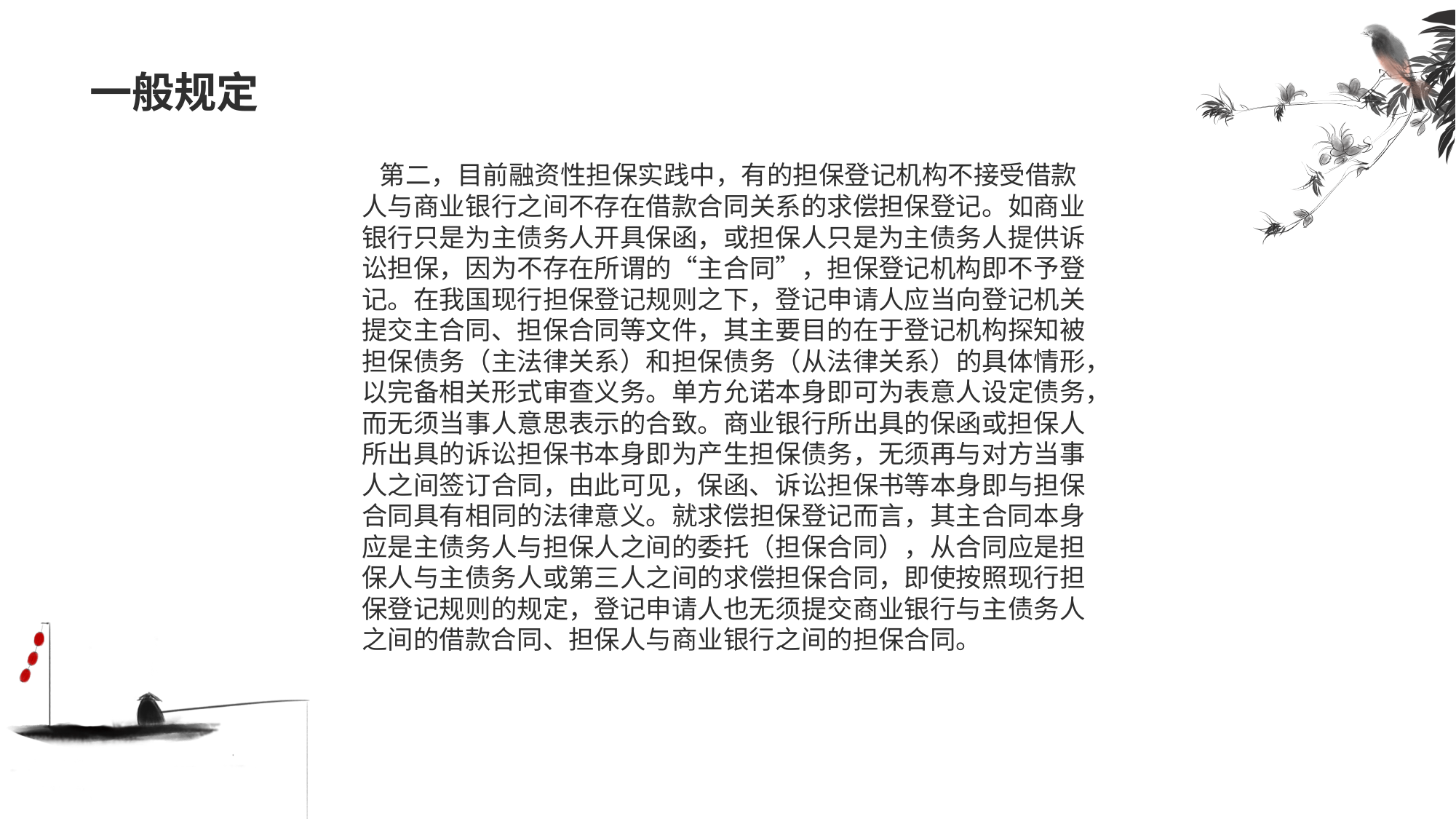

# 一般规定

  第二，目前融资性担保实践中，有的担保登记机构不接受借款人与商业银行之间不存在借款合同关系的求偿担保登记。如商业银行只是为主债务人开具保函，或担保人只是为主债务人提供诉讼担保，因为不存在所谓的“主合同”，担保登记机构即不予登记。在我国现行担保登记规则之下，登记申请人应当向登记机关提交主合同、担保合同等文件，其主要目的在于登记机构探知被担保债务（主法律关系）和担保债务（从法律关系）的具体情形，以完备相关形式审查义务。单方允诺本身即可为表意人设定债务，而无须当事人意思表示的合致。商业银行所出具的保函或担保人所出具的诉讼担保书本身即为产生担保债务，无须再与对方当事人之间签订合同，由此可见，保函、诉讼担保书等本身即与担保合同具有相同的法律意义。就求偿担保登记而言，其主合同本身应是主债务人与担保人之间的委托（担保合同），从合同应是担保人与主债务人或第三人之间的求偿担保合同，即使按照现行担保登记规则的规定，登记申请人也无须提交商业银行与主债务人之间的借款合同、担保人与商业银行之间的担保合同。
38